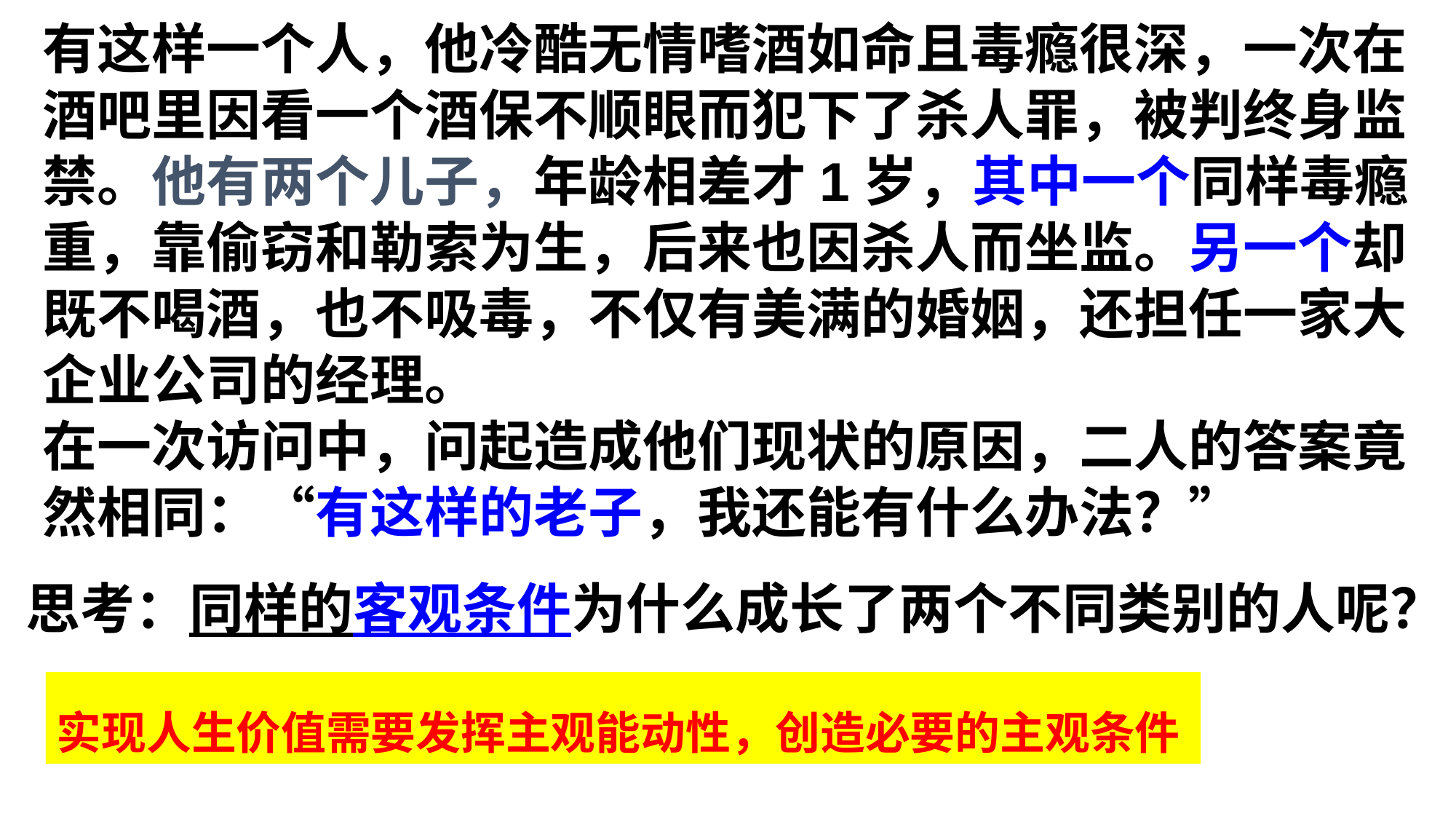

有这样一个人，他冷酷无情嗜酒如命且毒瘾很深，一次在酒吧里因看一个酒保不顺眼而犯下了杀人罪，被判终身监禁。他有两个儿子，年龄相差才1岁，其中一个同样毒瘾重，靠偷窃和勒索为生，后来也因杀人而坐监。另一个却既不喝酒，也不吸毒，不仅有美满的婚姻，还担任一家大企业公司的经理。
在一次访问中，问起造成他们现状的原因，二人的答案竟然相同：“有这样的老子，我还能有什么办法？”
思考：同样的客观条件为什么成长了两个不同类别的人呢？
实现人生价值需要发挥主观能动性，创造必要的主观条件